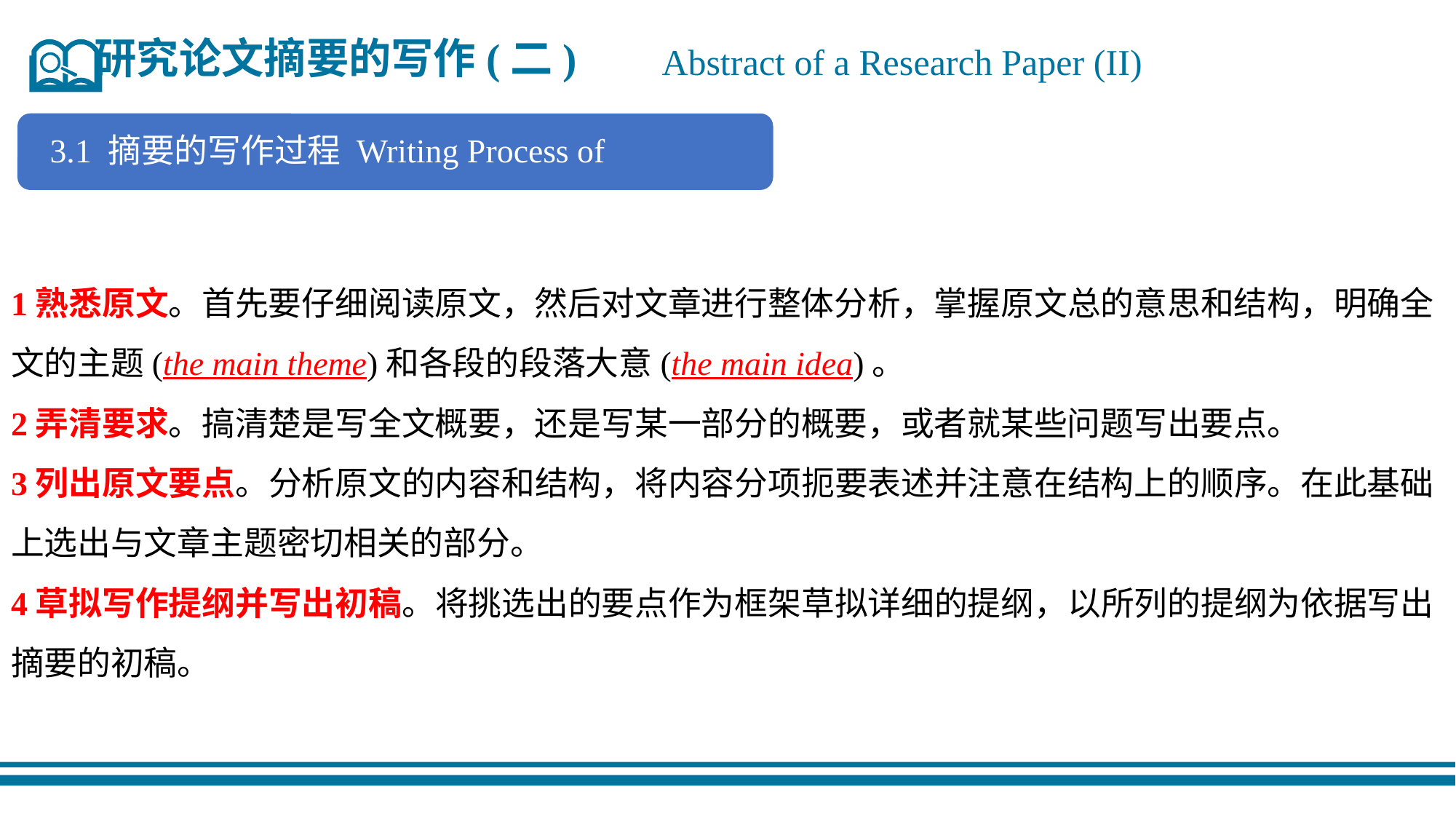

研究论文摘要的写作(二)
Abstract of a Research Paper (II)
3.1 摘要的写作过程 Writing Process of Abstracts

1熟悉原文。首先要仔细阅读原文，然后对文章进行整体分析，掌握原文总的意思和结构，明确全文的主题(the main theme)和各段的段落大意(the main idea)。
2弄清要求。搞清楚是写全文概要，还是写某一部分的概要，或者就某些问题写出要点。
3列出原文要点。分析原文的内容和结构，将内容分项扼要表述并注意在结构上的顺序。在此基础上选出与文章主题密切相关的部分。
4草拟写作提纲并写出初稿。将挑选出的要点作为框架草拟详细的提纲，以所列的提纲为依据写出摘要的初稿。